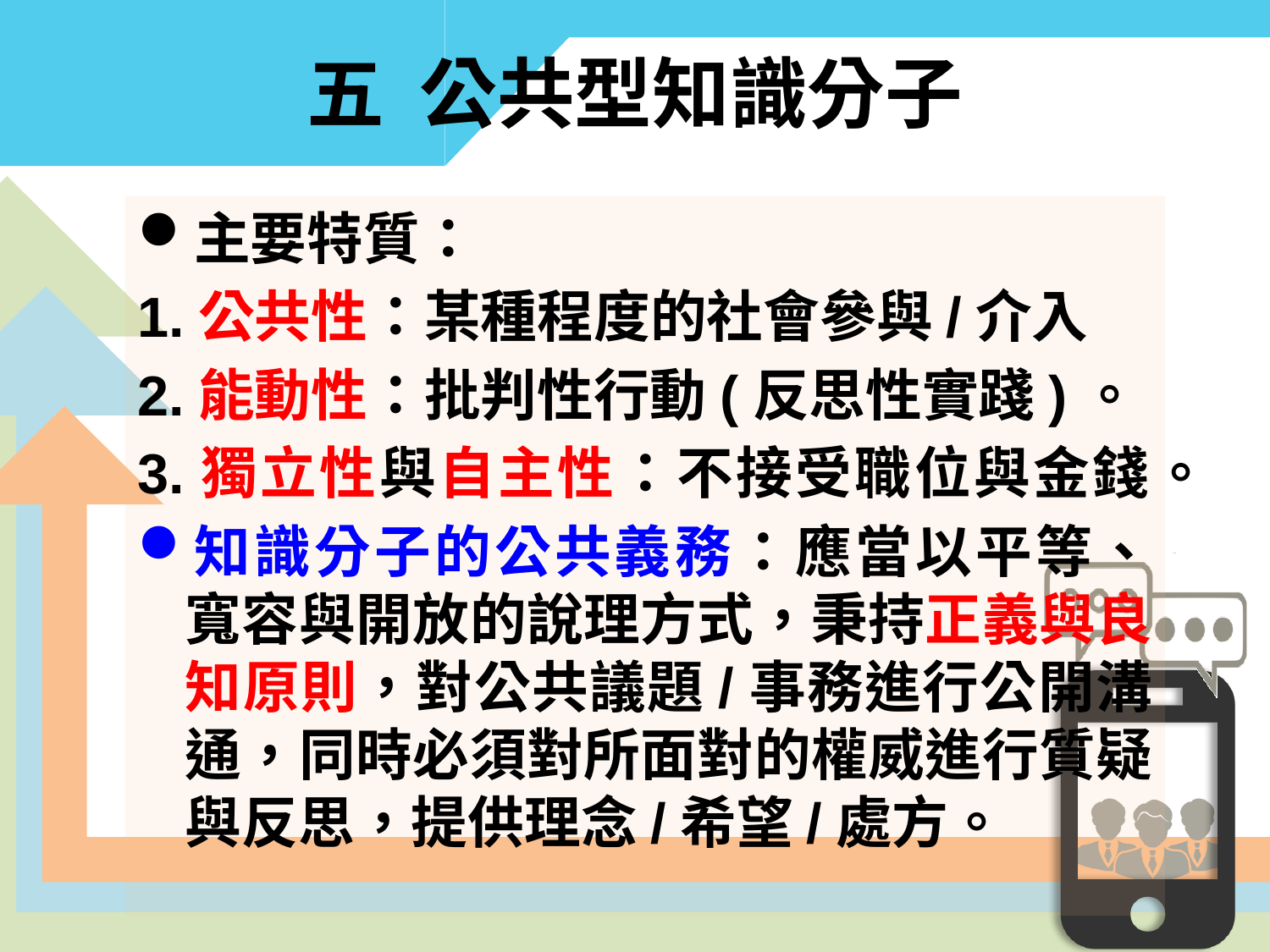

# 五  公共型知識分子
主要特質：
1.公共性：某種程度的社會參與/介入
2.能動性：批判性行動(反思性實踐)。
3.獨立性與自主性：不接受職位與金錢。
知識分子的公共義務：應當以平等、寬容與開放的說理方式，秉持正義與良知原則，對公共議題/事務進行公開溝通，同時必須對所面對的權威進行質疑與反思，提供理念/希望/處方。